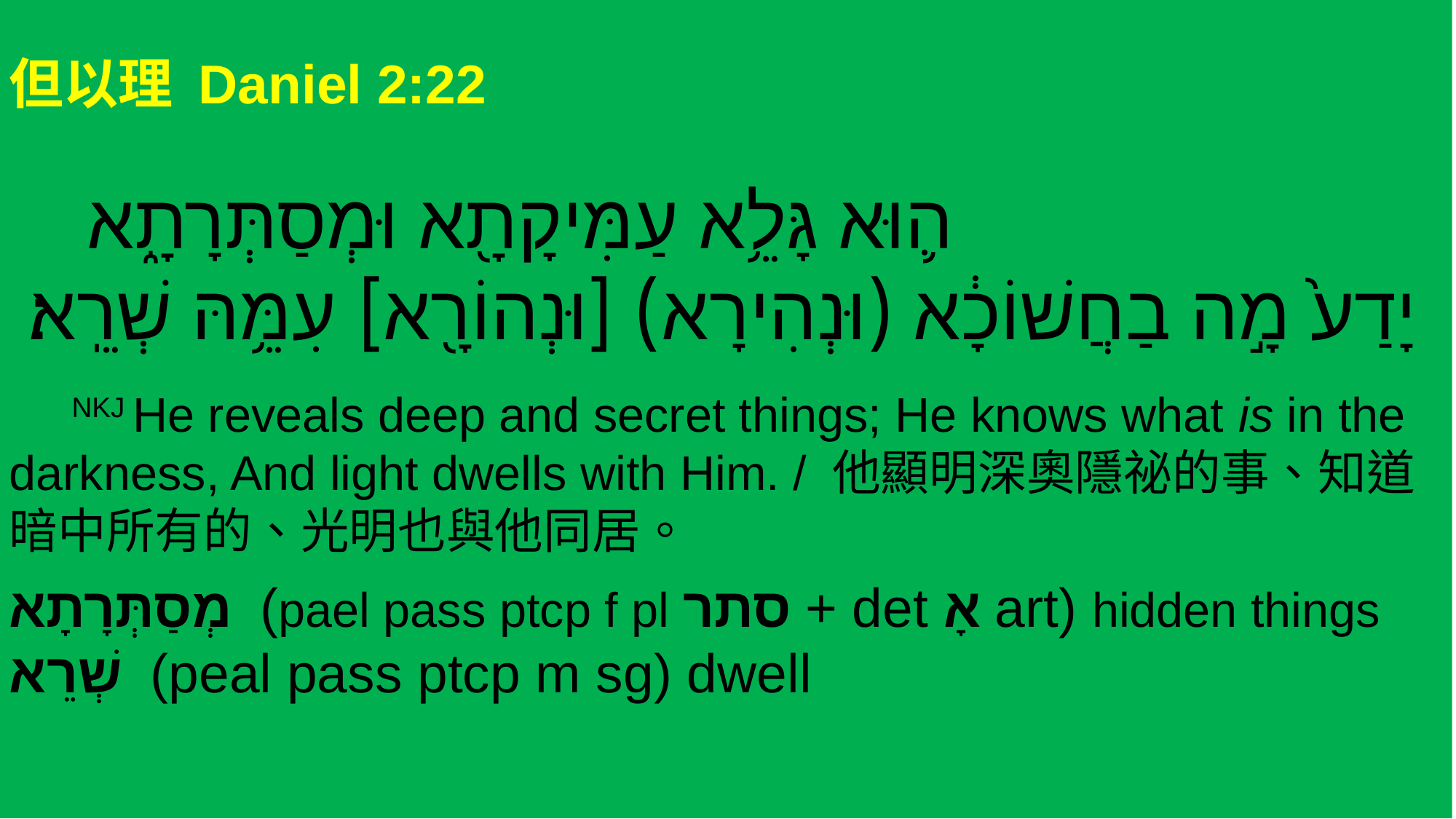

但以理 Daniel 2:22

       ‎ה֛וּא גָּלֵ֥א עַמִּיקָתָ֖א וּמְסַתְּרָתָ֑א
 יָדַע֙ מָ֣ה בַחֲשׁוֹכָ֔א (וּנְהִירָא) [וּנְהוֹרָ֖א] עִמֵּ֥הּ שְׁרֵֽא׃

        NKJ He reveals deep and secret things; He knows what is in the darkness, And light dwells with Him. / 他顯明深奧隱祕的事、知道暗中所有的、光明也與他同居。

מְסַתְּרָתָא  (pael pass ptcp f pl סתר + det אָ art) hidden things
שְׁרֵא  (peal pass ptcp m sg) dwell